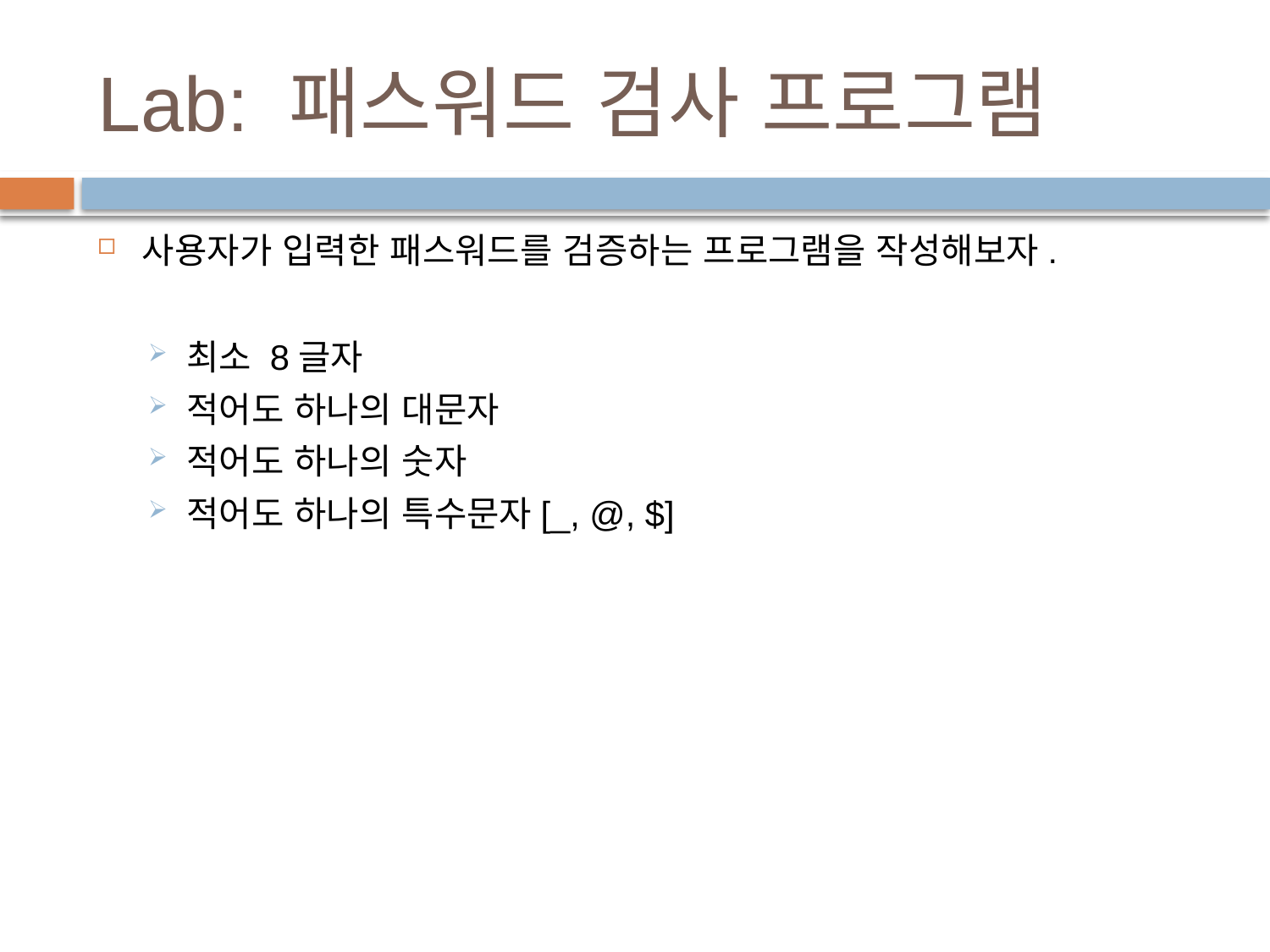

# Lab: 패스워드 검사 프로그램
사용자가 입력한 패스워드를 검증하는 프로그램을 작성해보자.

최소 8글자
적어도 하나의 대문자
적어도 하나의 숫자
적어도 하나의 특수문자[_, @, $]